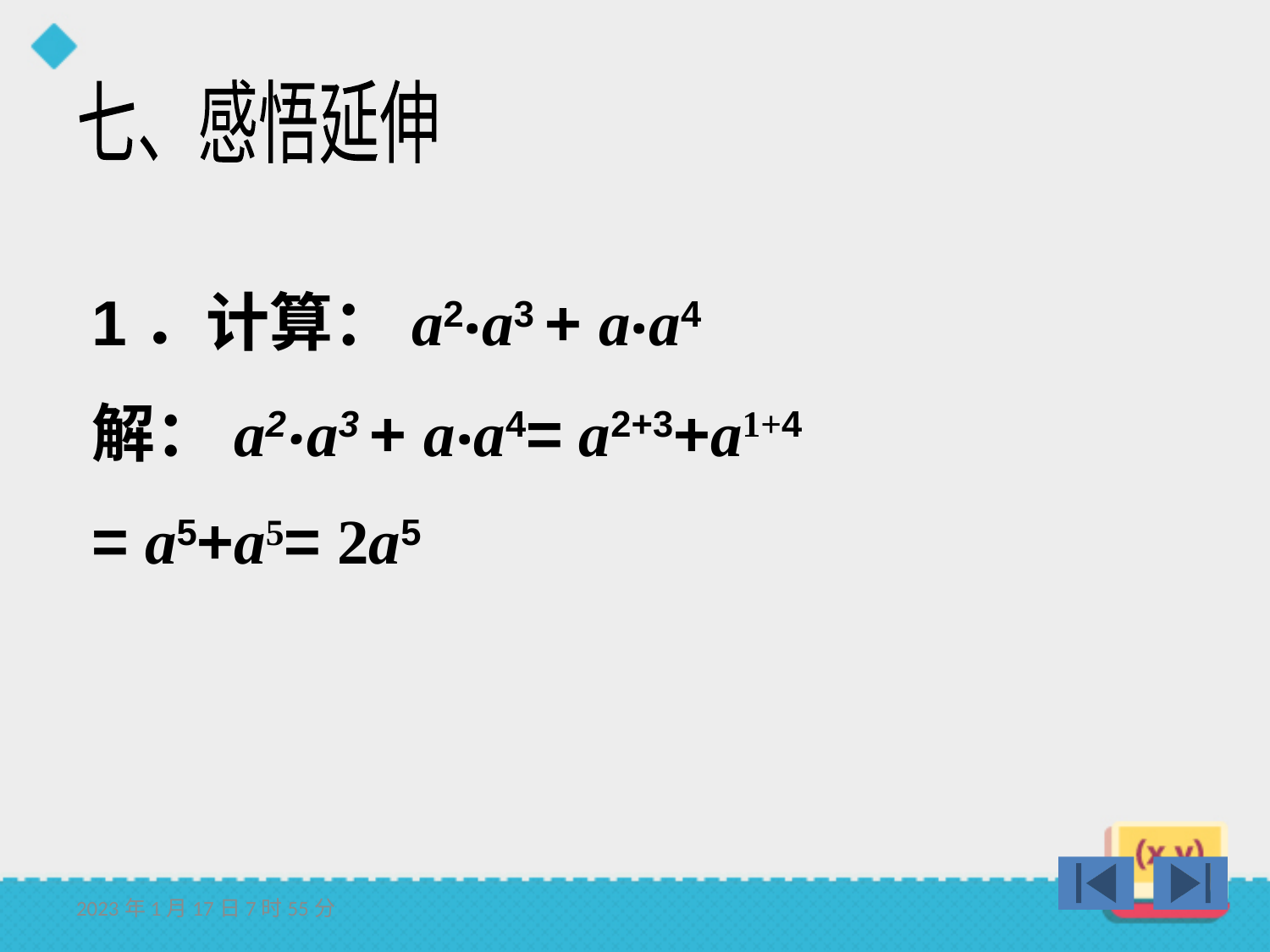

七、感悟延伸
1．计算：a2‧a3 + a‧a4
解：a2‧a3 + a‧a4= a2+3+a1+4
= a5+a5= 2a5

2023年1月17日7时55分